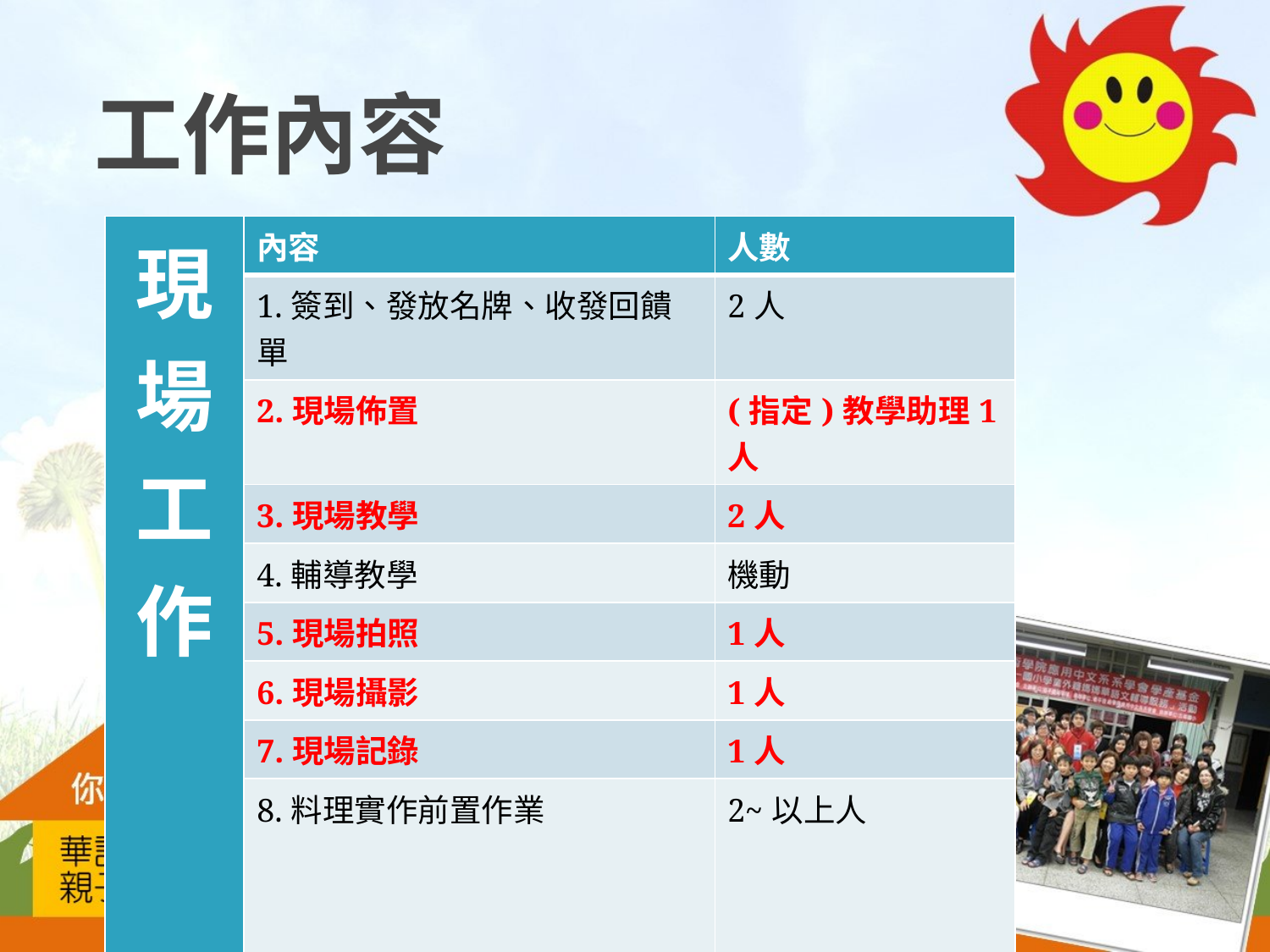

# 工作內容

| 現 場 工 作 | 內容 | 人數 |
| --- | --- | --- |
|  | 1.簽到、發放名牌、收發回饋單 | 2人 |
|  | 2.現場佈置 | (指定)教學助理1人 |
|  | 3.現場教學 | 2人 |
|  | 4.輔導教學 | 機動 |
|  | 5.現場拍照 | 1人 |
|  | 6.現場攝影 | 1人 |
|  | 7.現場記錄 | 1人 |
|  | 8.料理實作前置作業 | 2~以上人 |